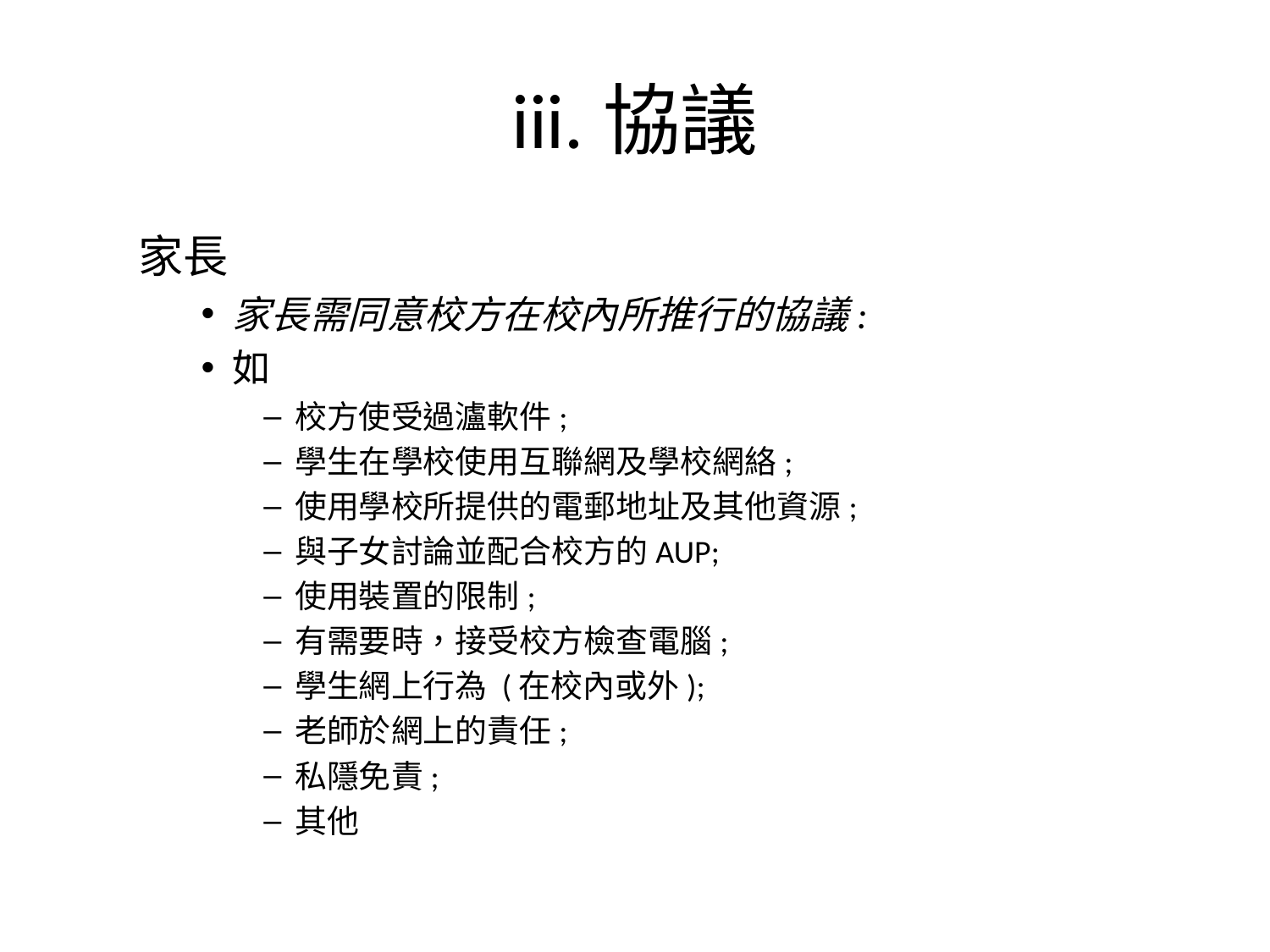

# iii.協議
家長
家長需同意校方在校內所推行的協議:
如
校方使受過瀘軟件;
學生在學校使用互聯網及學校網絡;
使用學校所提供的電郵地址及其他資源;
與子女討論並配合校方的AUP;
使用裝置的限制;
有需要時，接受校方檢查電腦;
學生網上行為 (在校內或外);
老師於網上的責任;
私隱免責;
其他